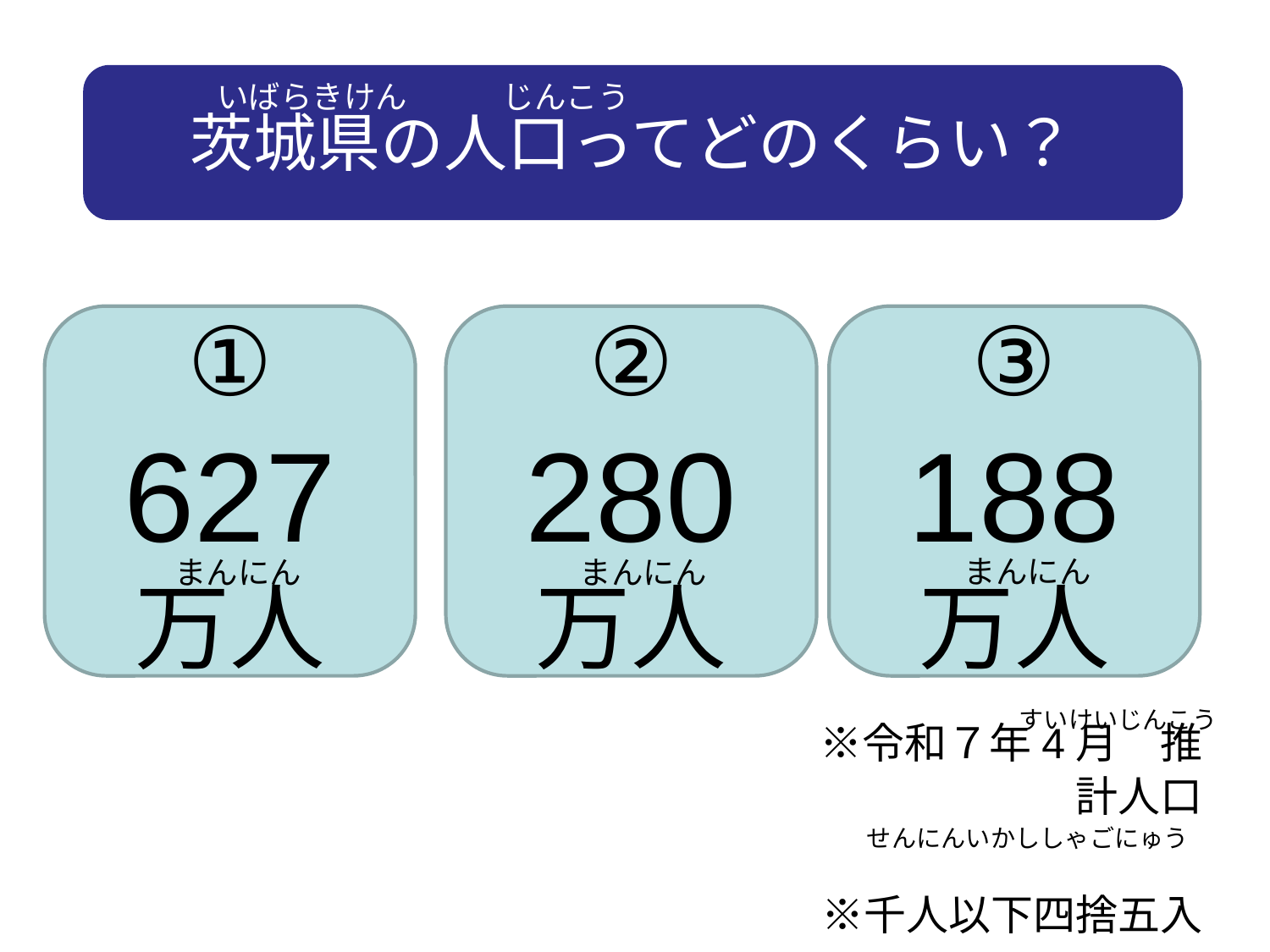

茨城県の人口ってどのくらい？
#

いばらきけん　　　じんこう

　　　　　　　　　　　　　※令和７年4月　推計人口

　　　　　　　　　　　　　　　　　※千人以下四捨五入
①
627
万人

②
280
万人

③
188
万人

まんにん
まんにん
まんにん
すいけいじんこう
せんにんいかししゃごにゅう